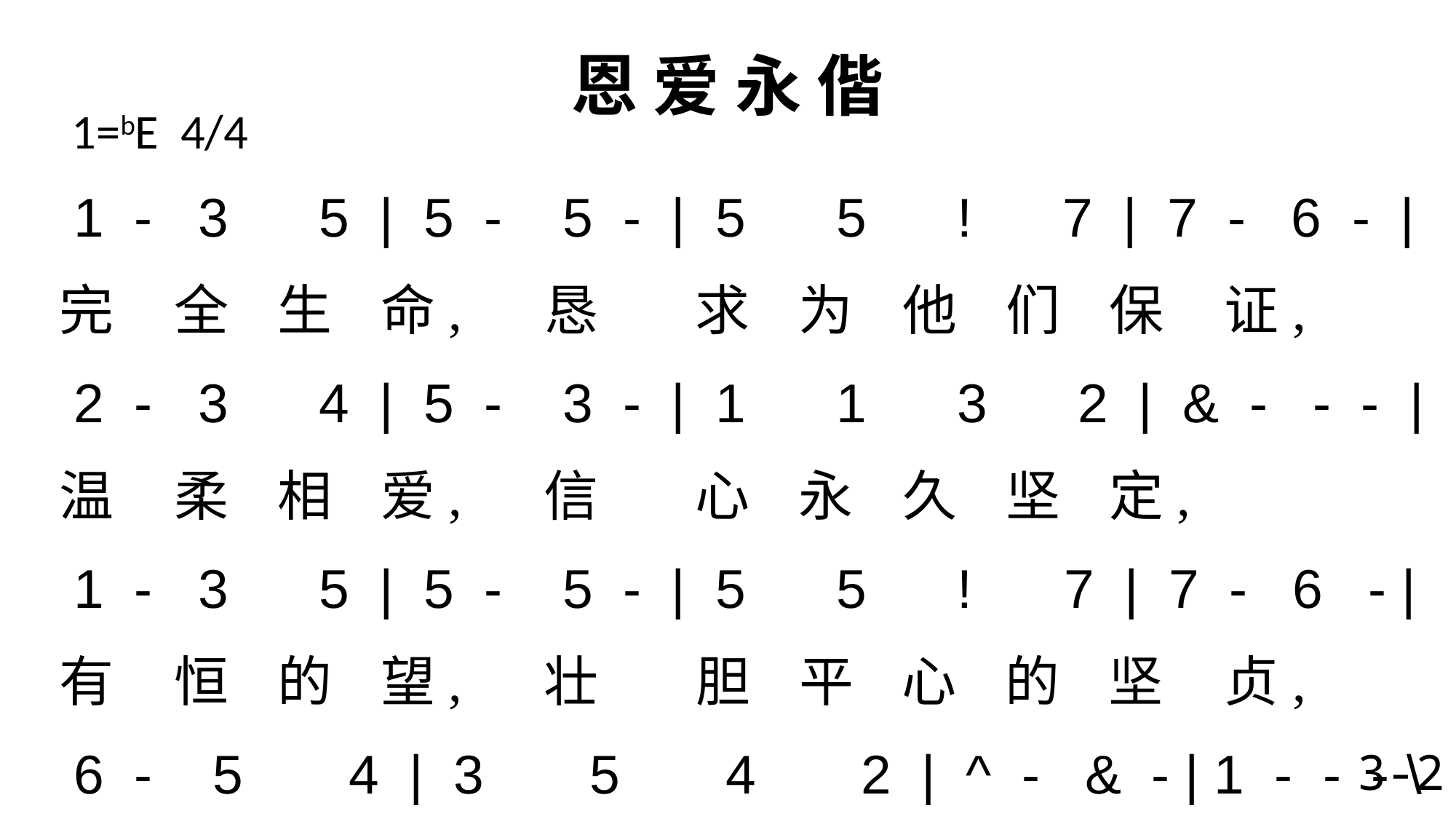

# 恩 爱 永 偕
1=bE  4/4
 1  -   3      5  |  5  -    5  -  |  5      5      !      7  |  7  -   6  -  |
完     全    生    命,     恳        求    为    他    们    保     证,
 2  -   3      4  |  5  -    3  -  |  1      1      3      2  |  &  -   -  -  |
温     柔    相    爱,     信        心    永    久    坚    定,
 1  -   3      5  |  5  -    5  -  |  5      5      !      7  |  7  -   6   - |
有     恒    的    望,     壮        胆    平    心    的    坚     贞,
 6  -    5       4  |  3       5       4       2  |  ^  -   &  - | 1  -  -  - \
纯      洁     天    真,    艰     难     痛    苦     不      惊。
3-2